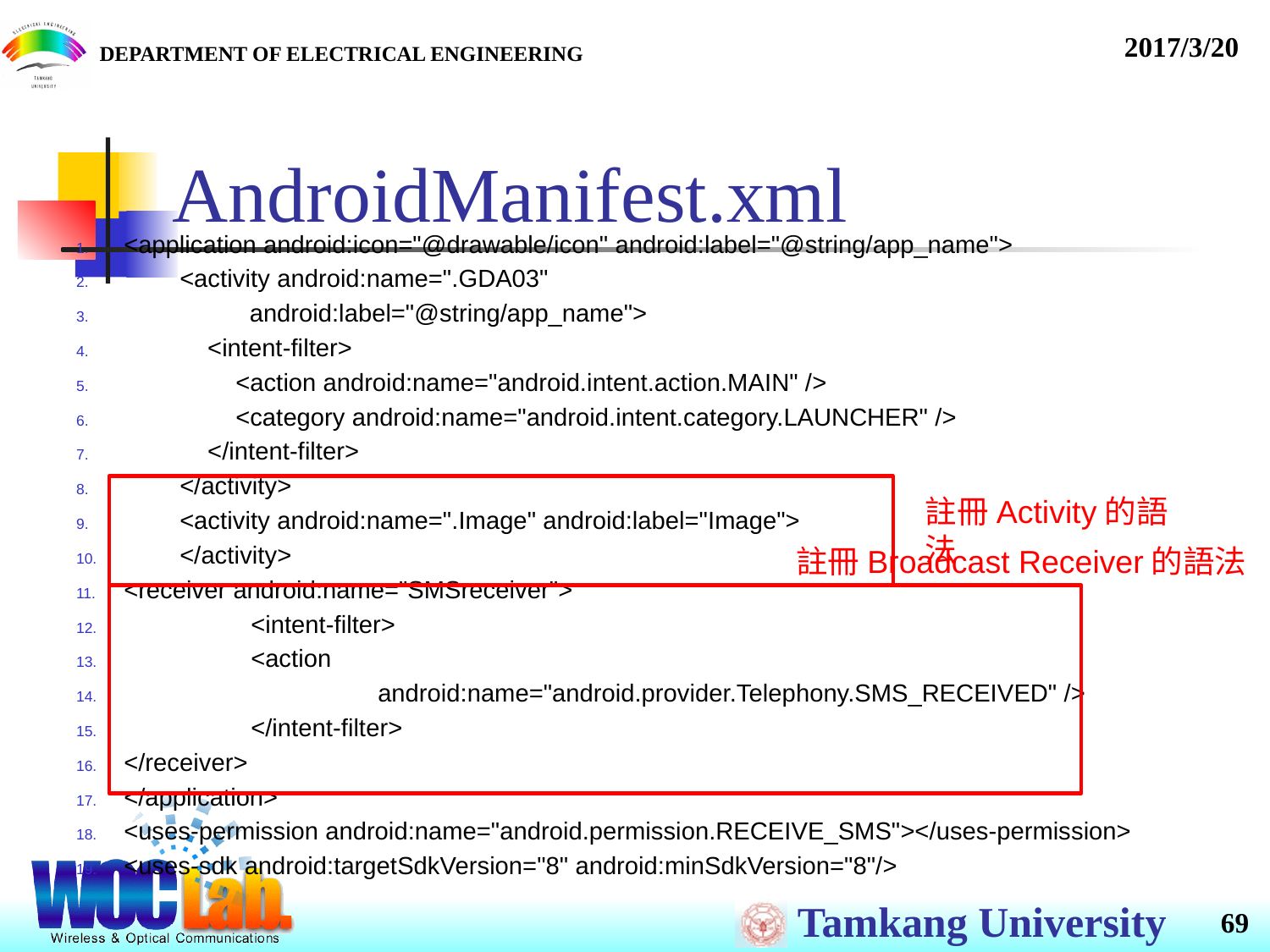

# AndroidManifest.xml
<application android:icon="@drawable/icon" android:label="@string/app_name">
        <activity android:name=".GDA03"
                  android:label="@string/app_name">
            <intent-filter>
                <action android:name="android.intent.action.MAIN" />
                <category android:name="android.intent.category.LAUNCHER" />
            </intent-filter>
        </activity>
        <activity android:name=".Image" android:label="Image">
        </activity>
<receiver android:name="SMSreceiver">
	<intent-filter>
	<action
		android:name="android.provider.Telephony.SMS_RECEIVED" />
	</intent-filter>
</receiver>
</application>
<uses-permission android:name="android.permission.RECEIVE_SMS"></uses-permission>
<uses-sdk android:targetSdkVersion="8" android:minSdkVersion="8"/>

註冊Activity的語法
註冊Broadcast Receiver的語法